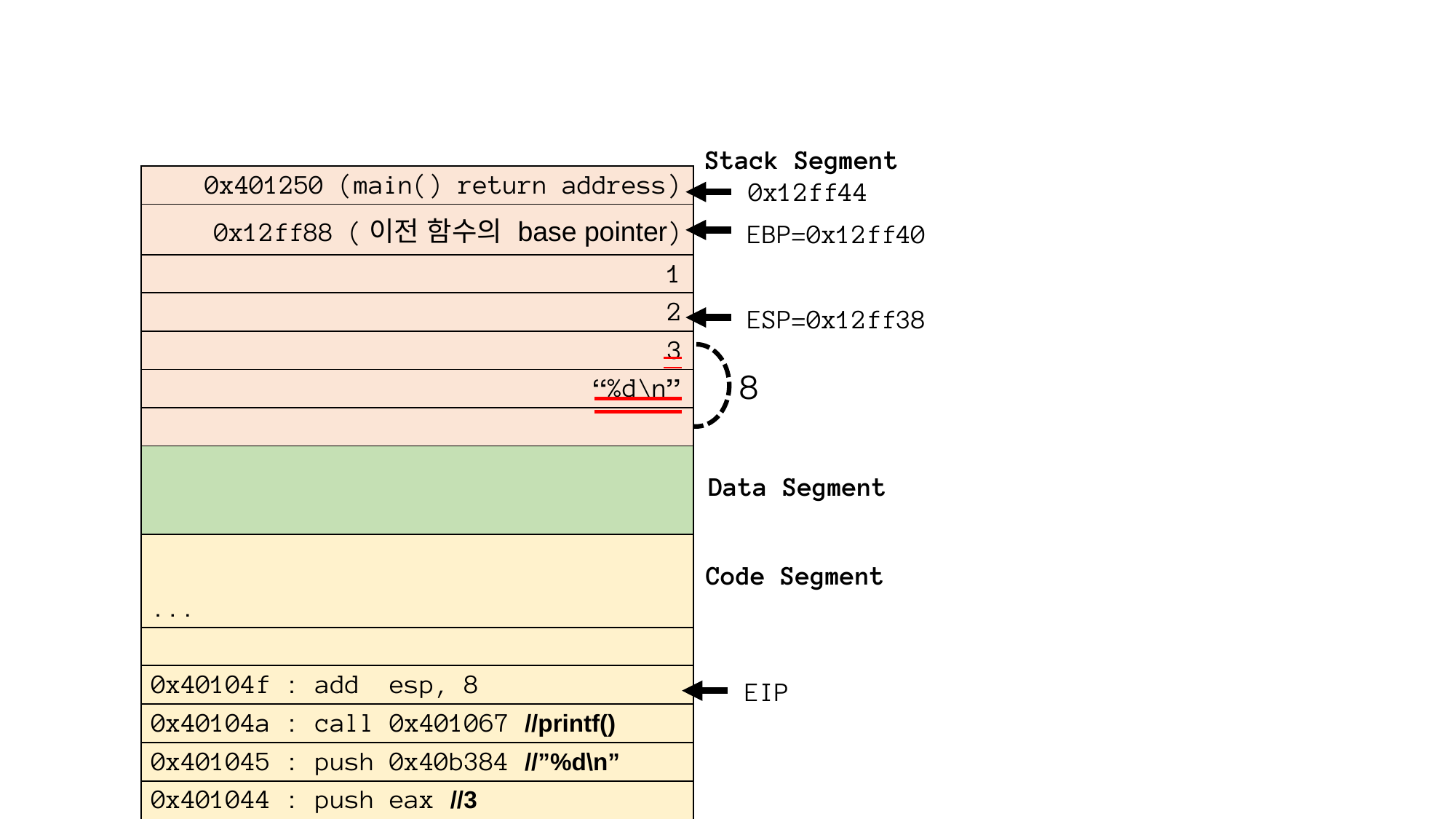

Stack Segment
| 0x401250 (main() return address) |
| --- |
| 0x12ff88 (이전 함수의 base pointer) |
| 1 |
| 2 |
| 3 |
| “%d\n” |
|  |
|  |
| ... |
|  |
| 0x40104f : add esp, 8 |
| 0x40104a : call 0x401067 //printf() |
| 0x401045 : push 0x40b384 //”%d\n” |
| 0x401044 : push eax //3 |
| 0x401041 : add esp, 8 |
| 0x40103C : call 0x401000 |
| ... |
0x12ff44
EBP=0x12ff40
ESP=0x12ff38

8
Data Segment
Code Segment
EIP